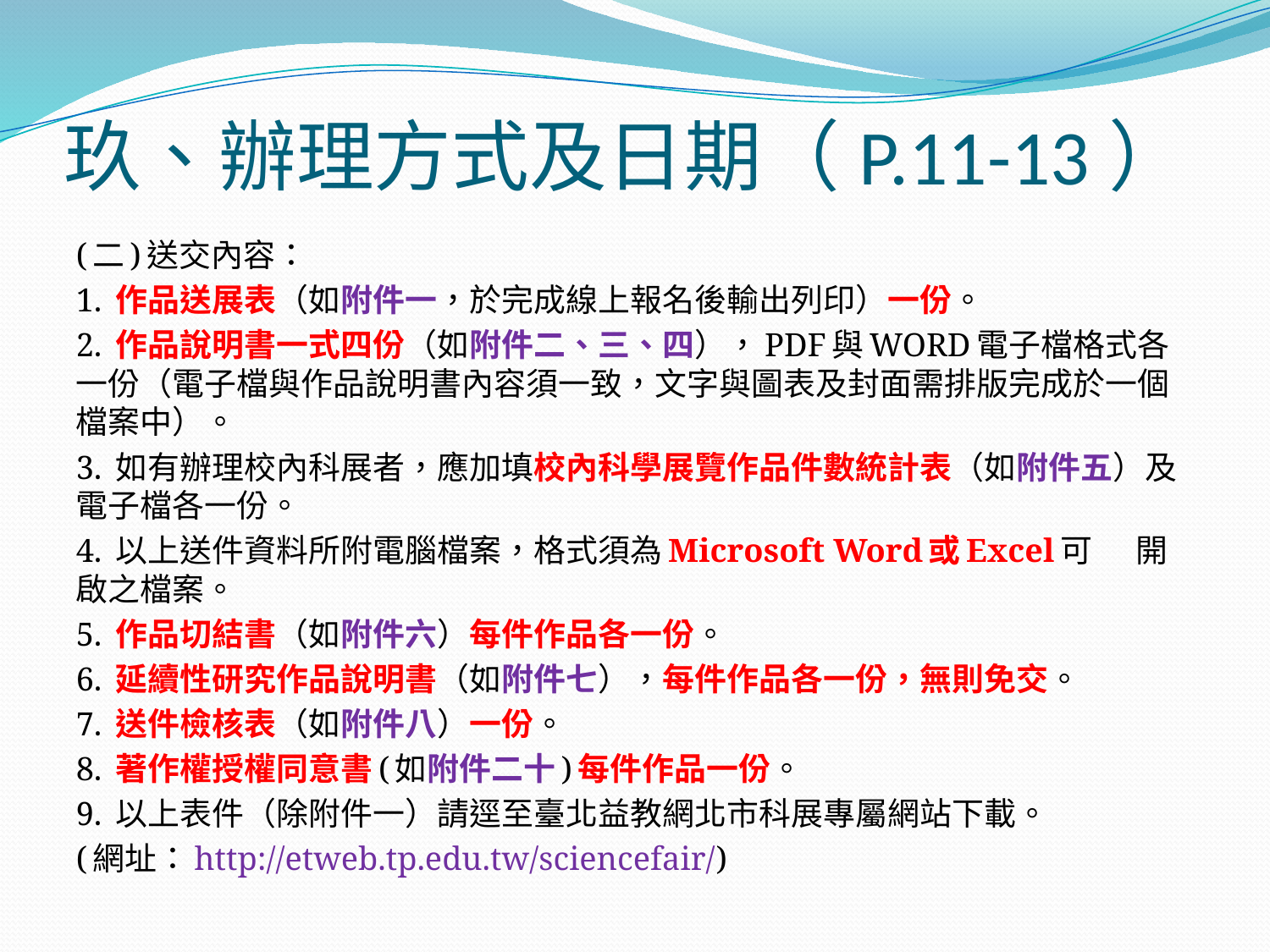

# 玖、辦理方式及日期（P.11-13）
(二)送交內容：
1. 作品送展表（如附件一，於完成線上報名後輸出列印）一份。
2. 作品說明書一式四份（如附件二、三、四），PDF與WORD電子檔格式各一份（電子檔與作品說明書內容須一致，文字與圖表及封面需排版完成於一個檔案中）。
3. 如有辦理校內科展者，應加填校內科學展覽作品件數統計表（如附件五）及電子檔各一份。
4. 以上送件資料所附電腦檔案，格式須為Microsoft Word或Excel可      開啟之檔案。
5. 作品切結書（如附件六）每件作品各一份。
6. 延續性研究作品說明書（如附件七），每件作品各一份，無則免交。
7. 送件檢核表（如附件八）一份。
8. 著作權授權同意書(如附件二十)每件作品一份。
9. 以上表件（除附件一）請逕至臺北益教網北市科展專屬網站下載。
(網址：http://etweb.tp.edu.tw/sciencefair/)